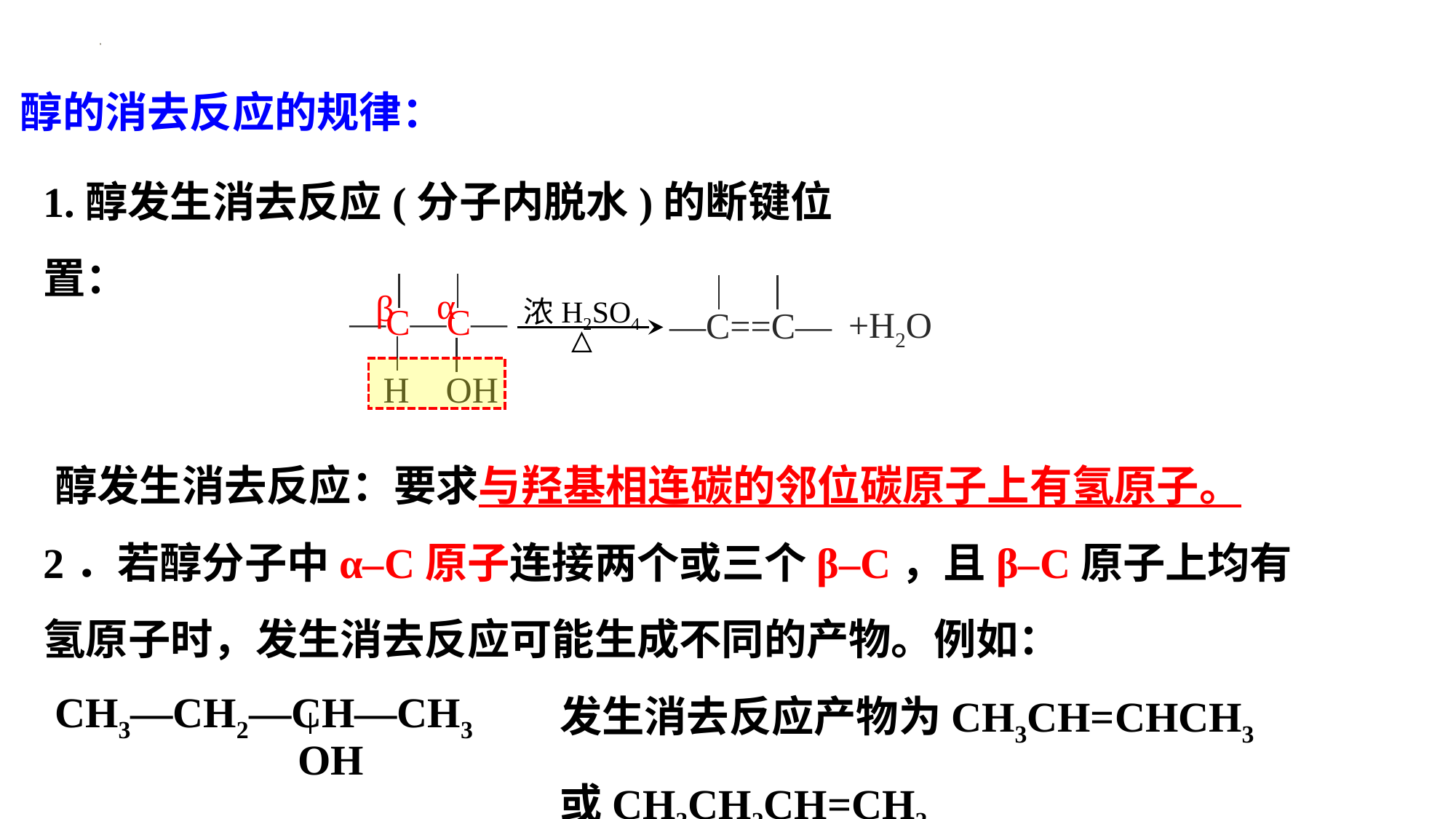

醇的消去反应的规律：
1.醇发生消去反应(分子内脱水)的断键位置：
α
β
浓H2SO4
—C—C—

H    OH
—C==C—
+H2O

醇发生消去反应：要求与羟基相连碳的邻位碳原子上有氢原子。
2．若醇分子中α–C原子连接两个或三个β–C，且β–C原子上均有氢原子时，发生消去反应可能生成不同的产物。例如：

CH3—CH2—CH—CH3
发生消去反应产物为CH3CH=CHCH3或CH3CH2CH=CH2
OH